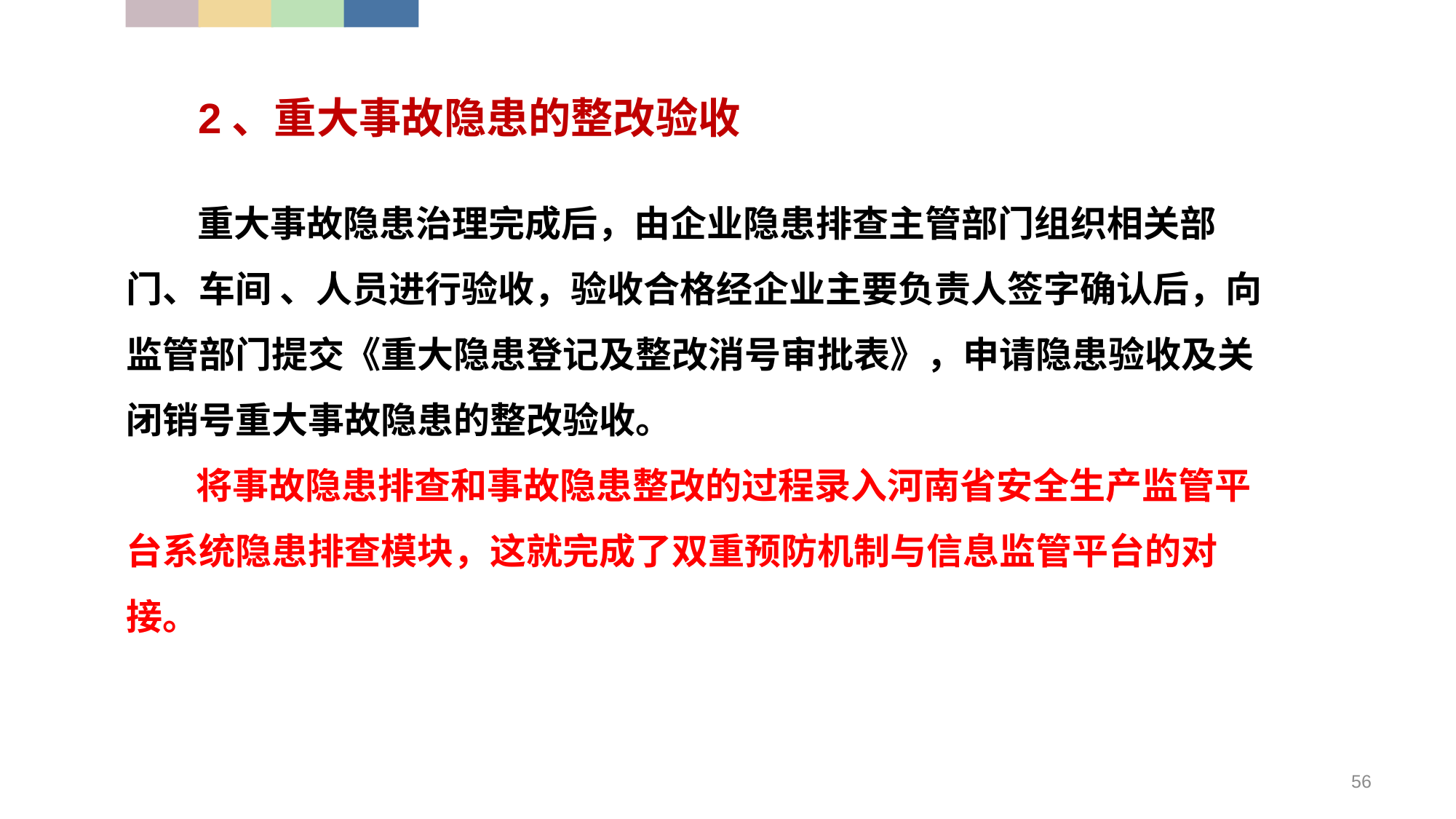

2、重大事故隐患的整改验收
    重大事故隐患治理完成后，由企业隐患排查主管部门组织相关部门、车间 、人员进行验收，验收合格经企业主要负责人签字确认后，向监管部门提交《重大隐患登记及整改消号审批表》，申请隐患验收及关闭销号重大事故隐患的整改验收。
   将事故隐患排查和事故隐患整改的过程录入河南省安全生产监管平台系统隐患排查模块，这就完成了双重预防机制与信息监管平台的对接。
56